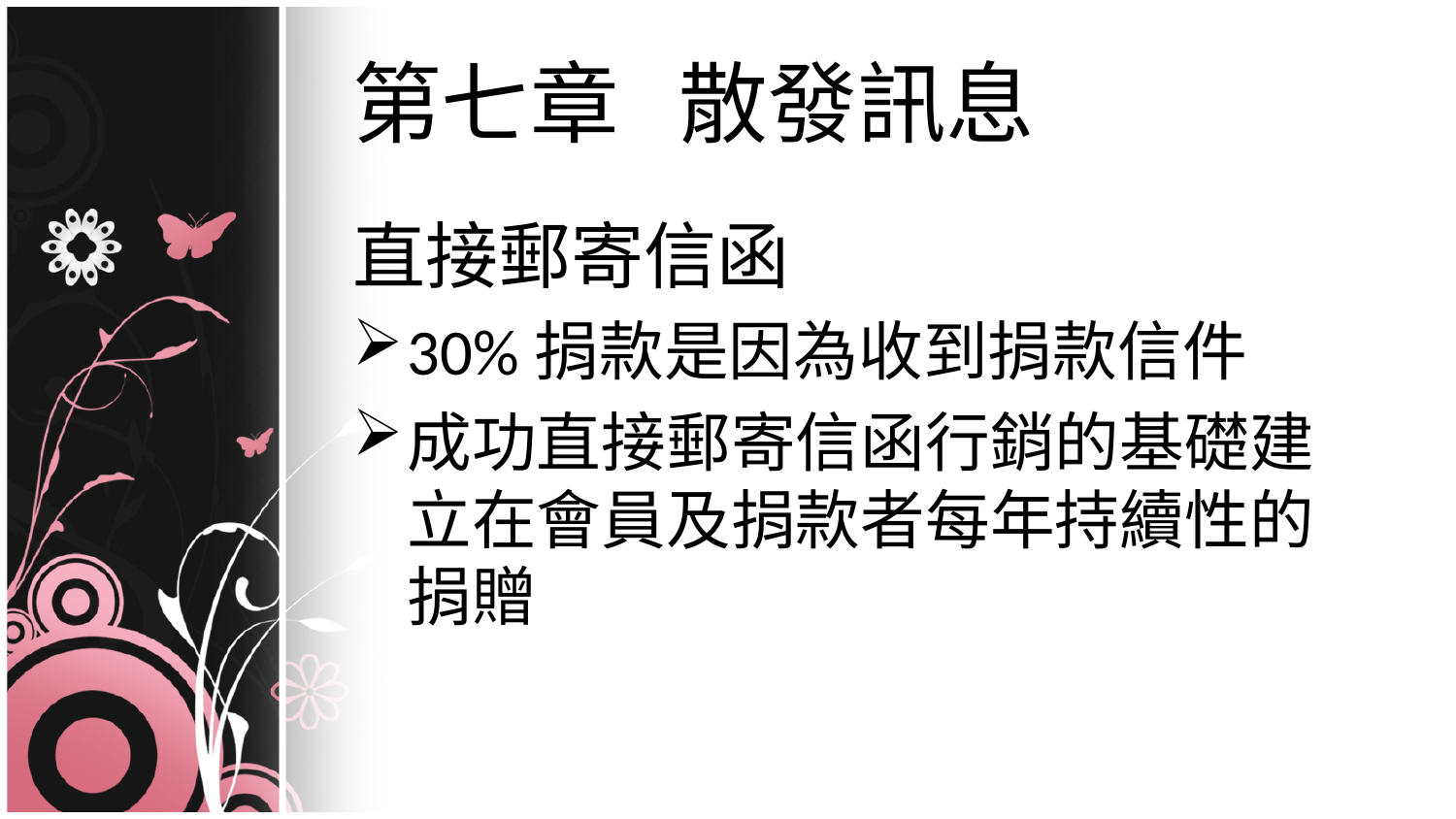

# 第七章   散發訊息
直接郵寄信函
30%捐款是因為收到捐款信件
成功直接郵寄信函行銷的基礎建立在會員及捐款者每年持續性的捐贈